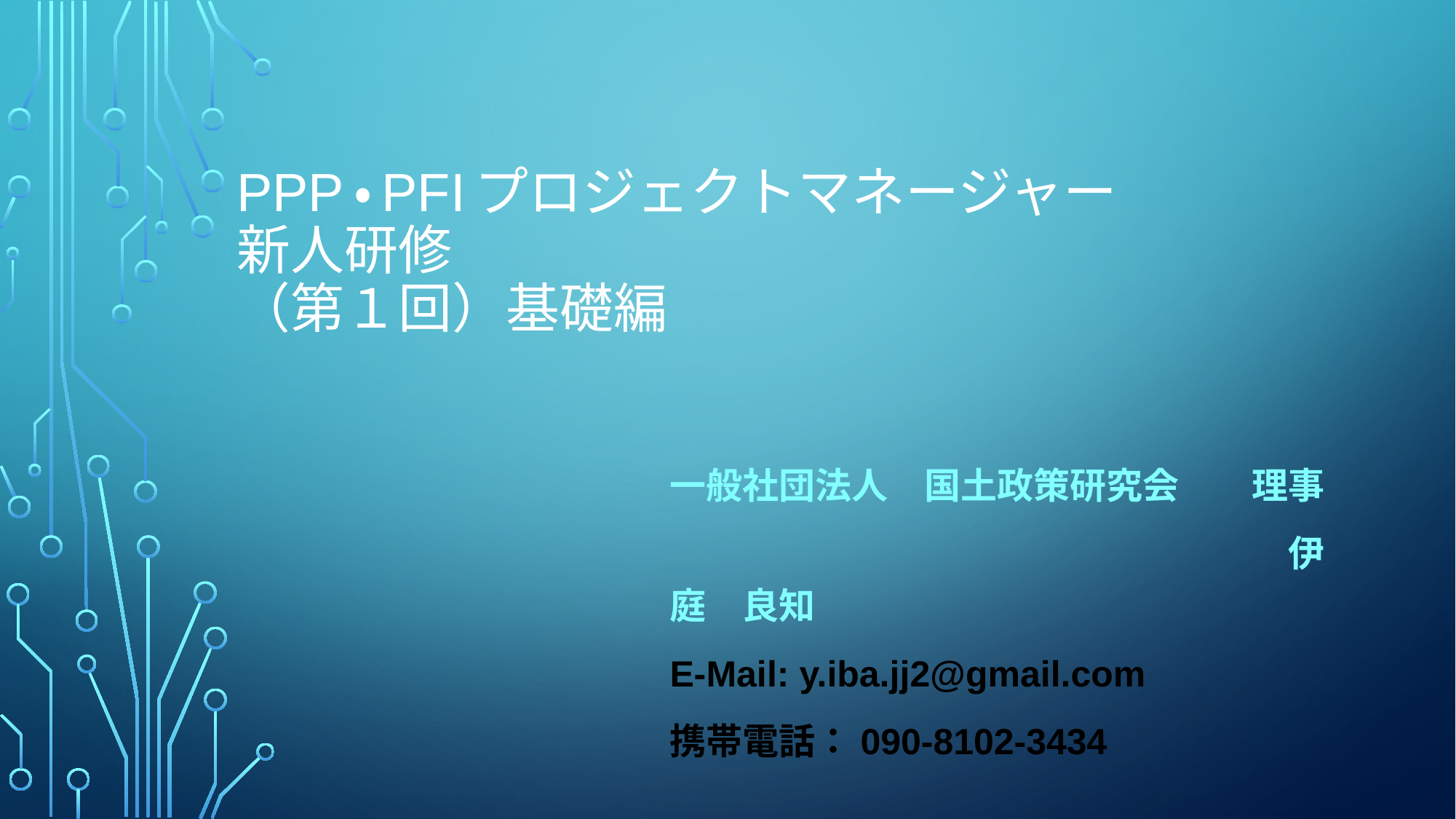

# PPP・PFIプロジェクトマネージャー 新人研修 （第１回）基礎編
一般社団法人　国土政策研究会　　理事
　　　　　　　　　　　　　　　　　伊庭　良知
E-Mail: y.iba.jj2@gmail.com
携帯電話：090-8102-3434